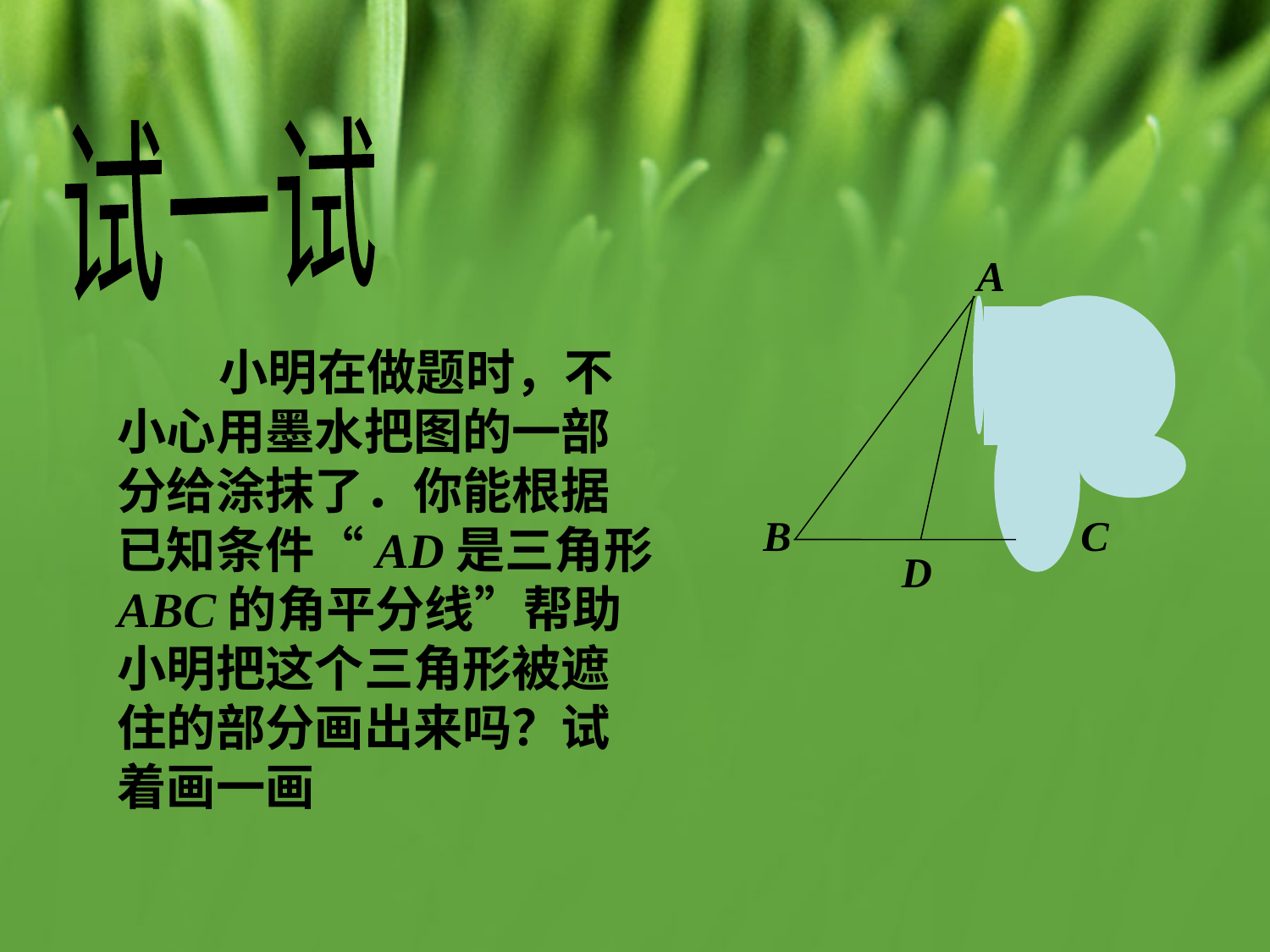

试一试
A

B
C

D

        小明在做题时，不小心用墨水把图的一部分给涂抹了．你能根据已知条件“AD是三角形ABC的角平分线”帮助小明把这个三角形被遮住的部分画出来吗？试着画一画